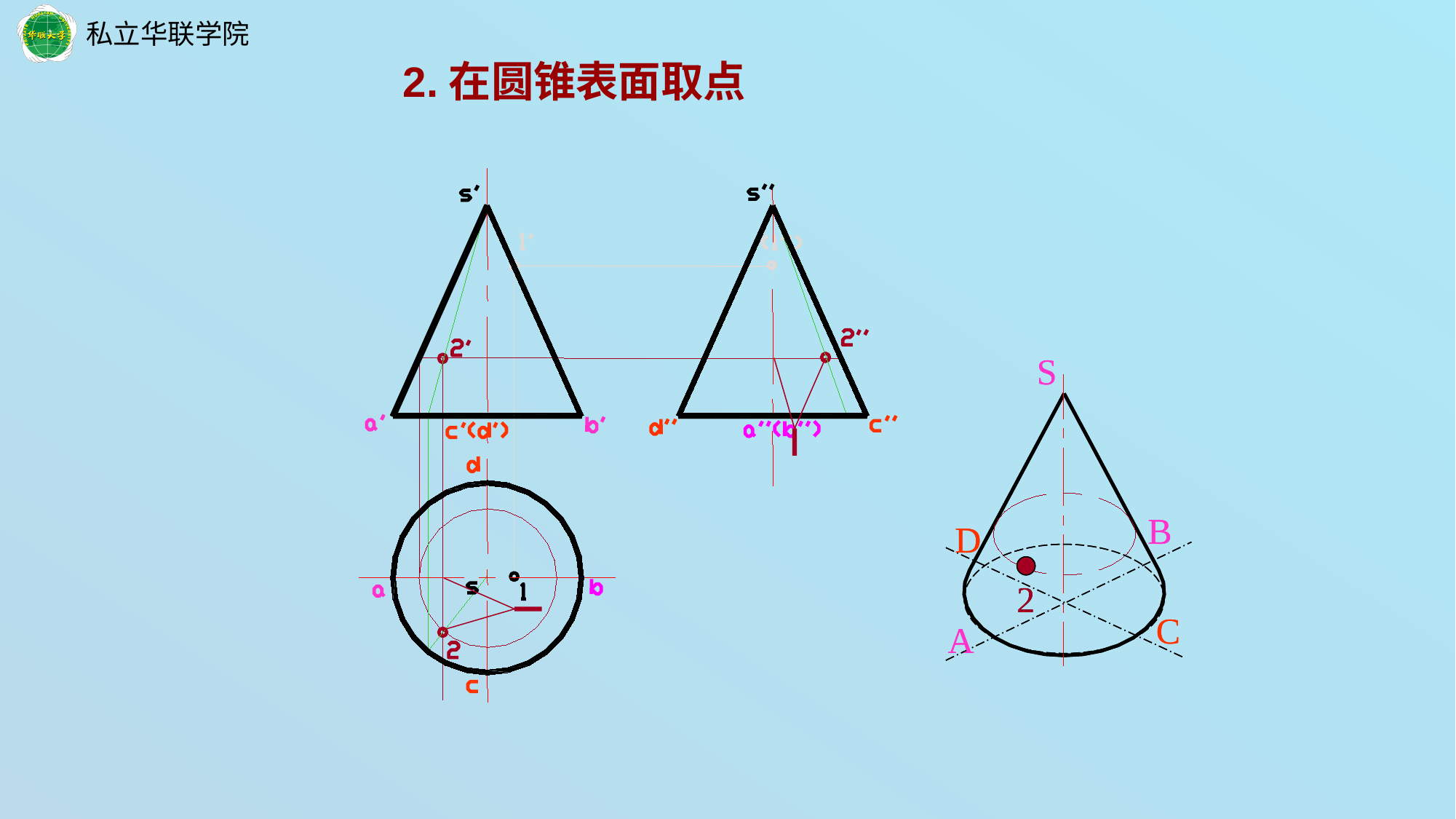

2.在圆锥表面取点

S
S

B
B
D
D

2

2
C
C
A
A